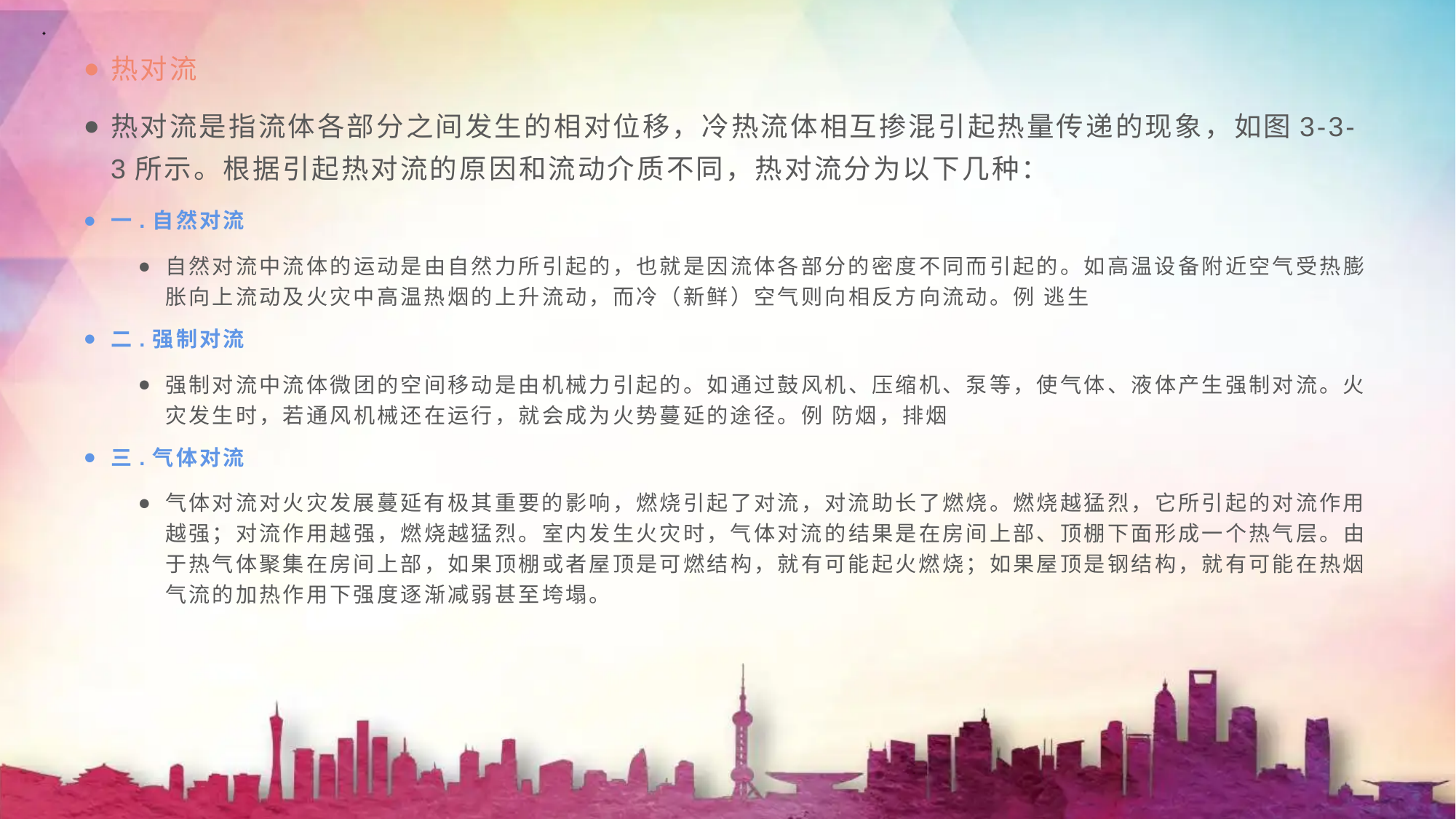

热对流
热对流是指流体各部分之间发生的相对位移，冷热流体相互掺混引起热量传递的现象，如图3-3-3所示。根据引起热对流的原因和流动介质不同，热对流分为以下几种：
一.自然对流
自然对流中流体的运动是由自然力所引起的，也就是因流体各部分的密度不同而引起的。如高温设备附近空气受热膨胀向上流动及火灾中高温热烟的上升流动，而冷（新鲜）空气则向相反方向流动。例 逃生
二.强制对流
强制对流中流体微团的空间移动是由机械力引起的。如通过鼓风机、压缩机、泵等，使气体、液体产生强制对流。火灾发生时，若通风机械还在运行，就会成为火势蔓延的途径。例 防烟，排烟
三.气体对流
气体对流对火灾发展蔓延有极其重要的影响，燃烧引起了对流，对流助长了燃烧。燃烧越猛烈，它所引起的对流作用越强；对流作用越强，燃烧越猛烈。室内发生火灾时，气体对流的结果是在房间上部、顶棚下面形成一个热气层。由于热气体聚集在房间上部，如果顶棚或者屋顶是可燃结构，就有可能起火燃烧；如果屋顶是钢结构，就有可能在热烟气流的加热作用下强度逐渐减弱甚至垮塌。